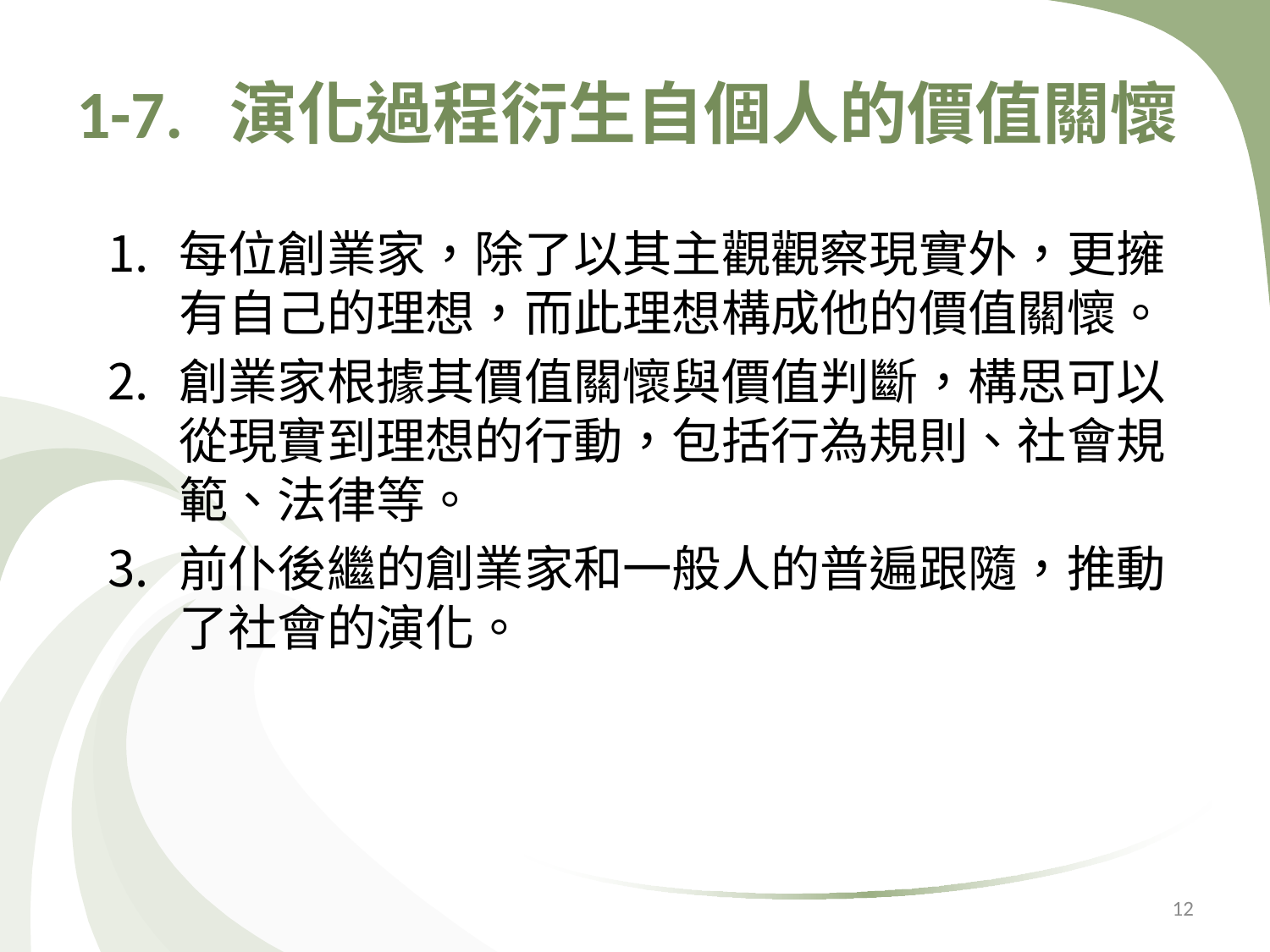

# 1-7.  演化過程衍生自個人的價值關懷
每位創業家，除了以其主觀觀察現實外，更擁有自己的理想，而此理想構成他的價值關懷。
創業家根據其價值關懷與價值判斷，構思可以從現實到理想的行動，包括行為規則、社會規範、法律等。
前仆後繼的創業家和一般人的普遍跟隨，推動了社會的演化。
12